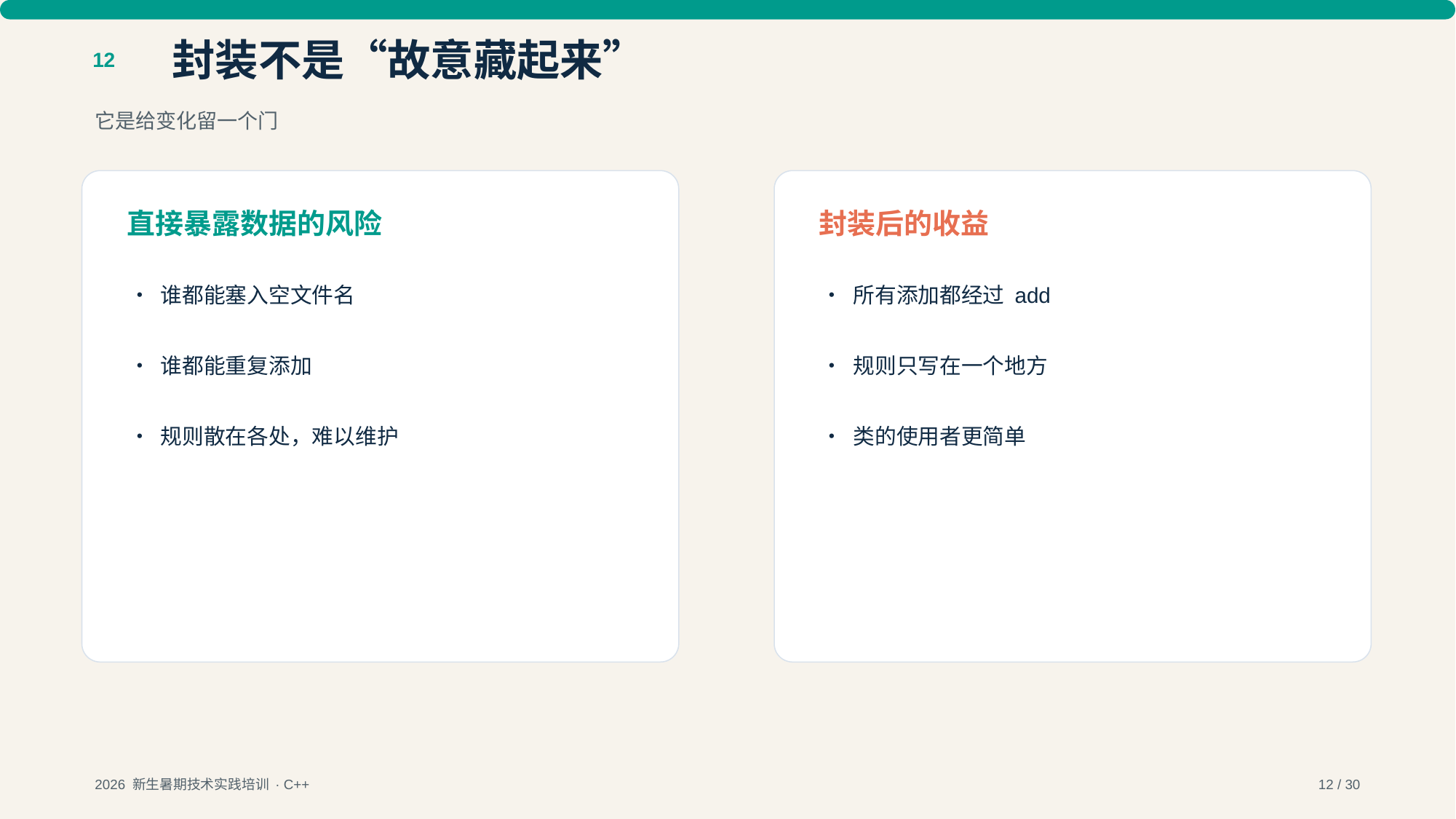

封装不是“故意藏起来”
12
它是给变化留一个门

直接暴露数据的风险
封装后的收益
• 谁都能塞入空文件名
• 所有添加都经过 add
• 谁都能重复添加
• 规则只写在一个地方
• 规则散在各处，难以维护
• 类的使用者更简单
2026 新生暑期技术实践培训 · C++
12 / 30